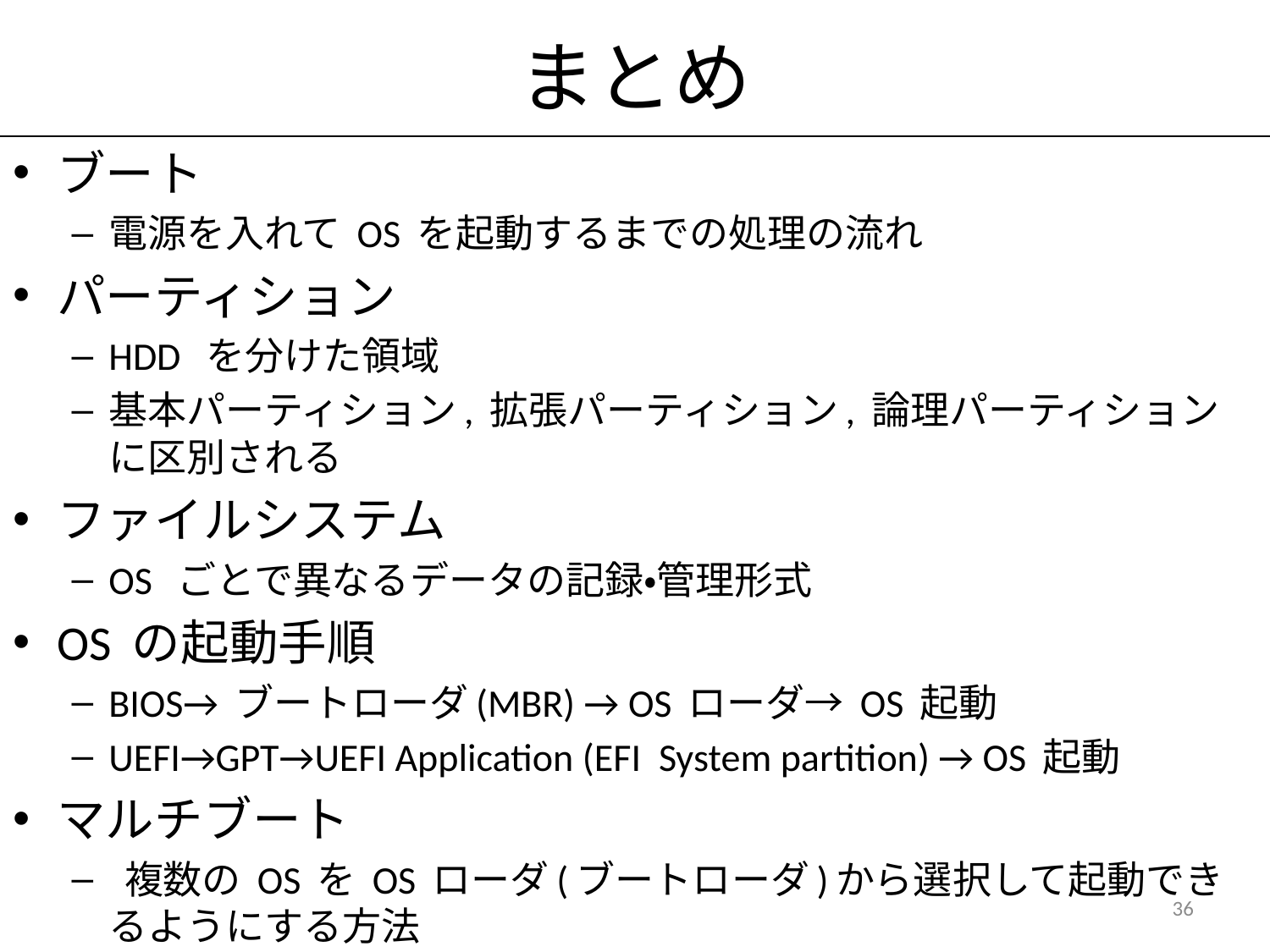

# まとめ
ブート
電源を入れて OS を起動するまでの処理の流れ
パーティション
HDD  を分けた領域
基本パーティション, 拡張パーティション, 論理パーティションに区別される
ファイルシステム
OS  ごとで異なるデータの記録・管理形式
OS の起動手順
BIOS→ ブートローダ(MBR) → OS ローダ→ OS 起動
UEFI→GPT→UEFI Application (EFI  System partition) → OS 起動
マルチブート
 複数の OS を OS ローダ(ブートローダ)から選択して起動できるようにする方法
36